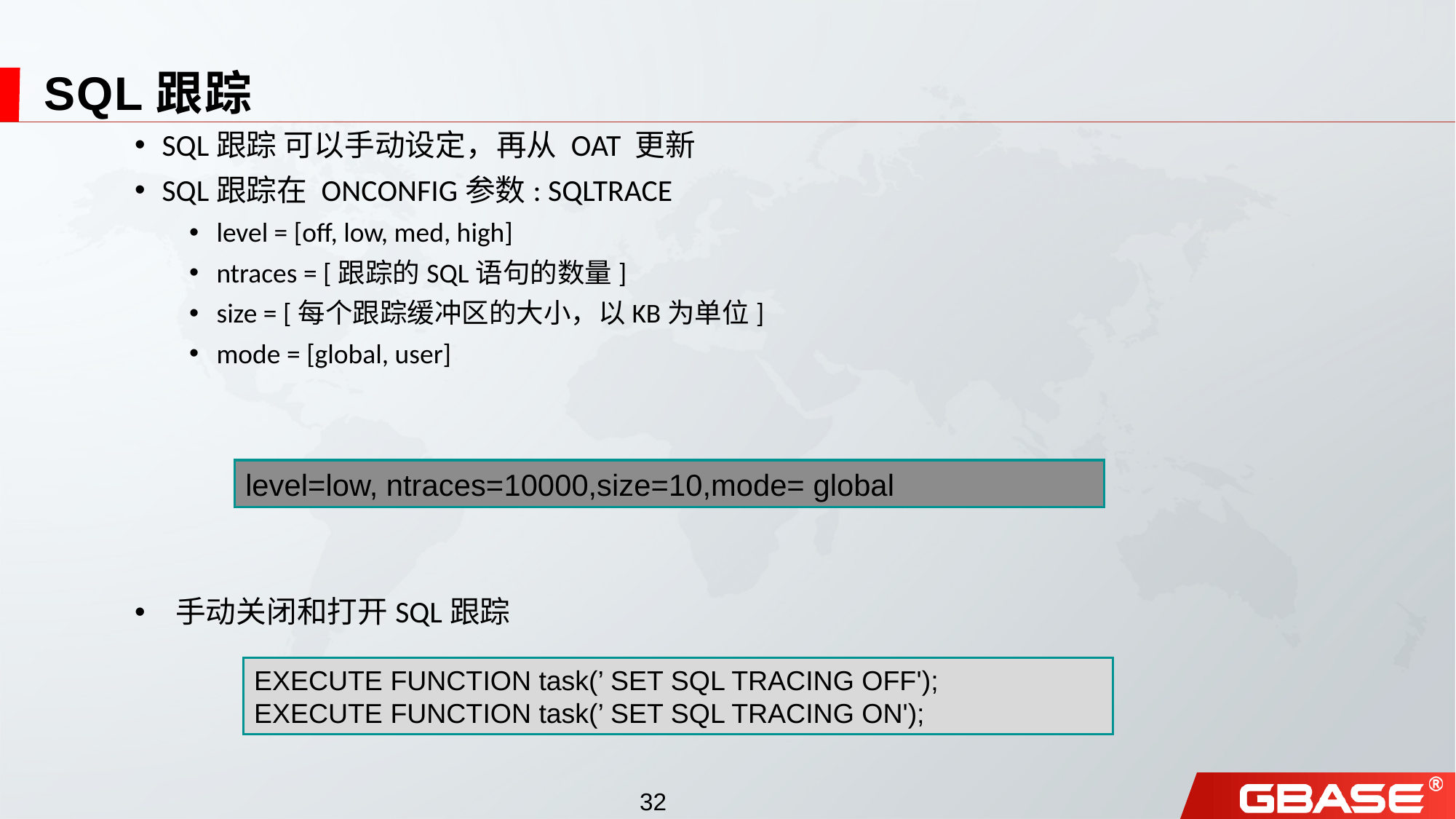

# SQL跟踪
SQL跟踪 可以手动设定，再从 OAT 更新
SQL跟踪在 ONCONFIG参数: SQLTRACE
level = [off, low, med, high]
ntraces = [跟踪的SQL语句的数量]
size = [每个跟踪缓冲区的大小，以KB为单位]
mode = [global, user]

手动关闭和打开SQL跟踪

level=low, ntraces=10000,size=10,mode= global

EXECUTE FUNCTION task(’ SET SQL TRACING OFF');
EXECUTE FUNCTION task(’ SET SQL TRACING ON');